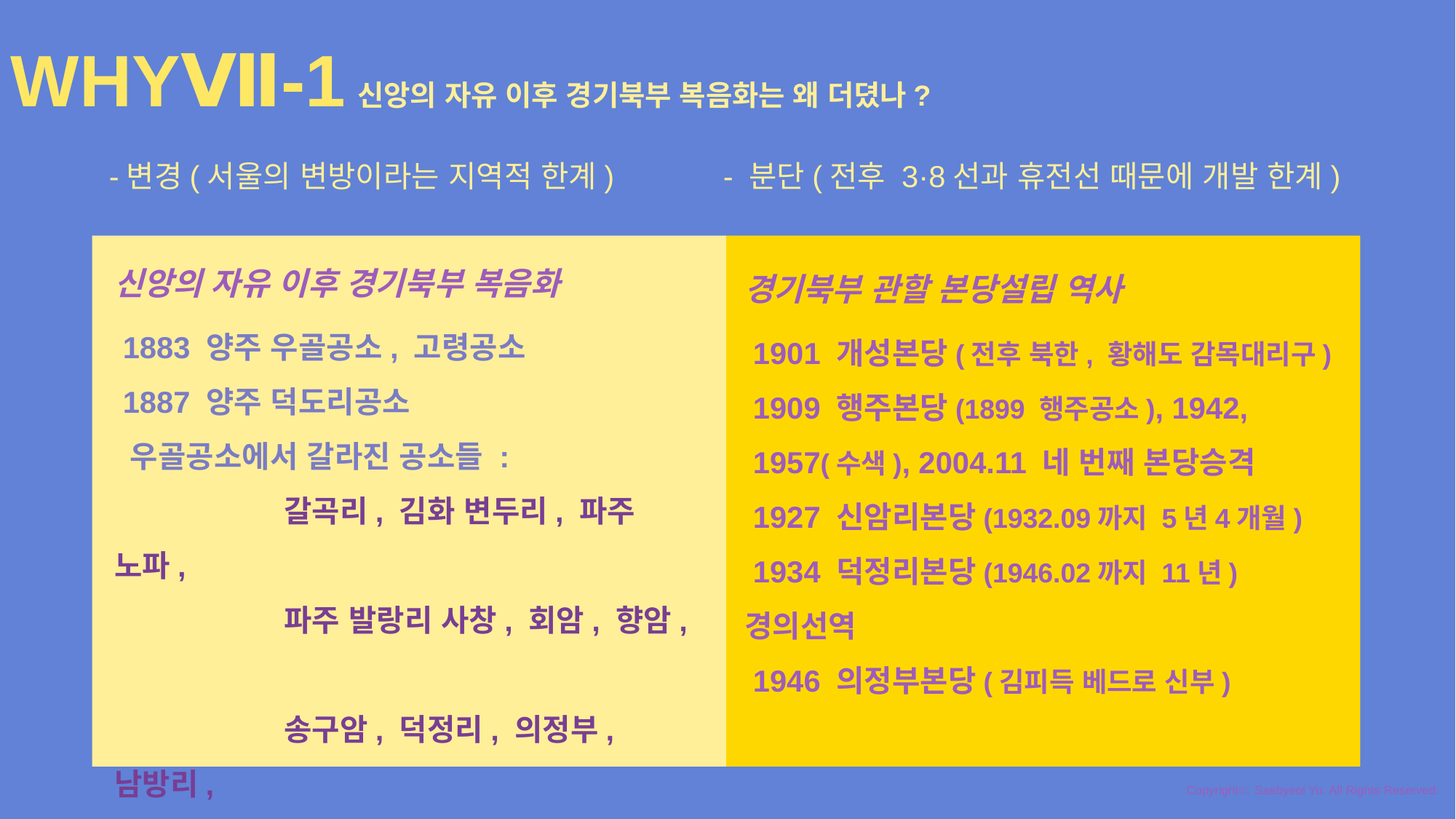

WHYⅦ-1
신앙의 자유 이후 경기북부 복음화는 왜 더뎠나?
-변경(서울의 변방이라는 지역적 한계)             - 분단(전후 3·8선과 휴전선 때문에 개발 한계)

신앙의 자유 이후 경기북부 복음화

 1883 양주 우골공소, 고령공소
 1887 양주 덕도리공소
 우골공소에서 갈라진 공소들 :
                   갈곡리, 김화 변두리, 파주 노파,
                   파주 발랑리 사창, 회암, 향암,
                   송구암, 덕정리, 의정부, 남방리,
                   자일리공소
                  (양주에서만 7개 공소 설립·폐쇄 반복)

경기북부 관할 본당설립 역사

 1901 개성본당(전후 북한, 황해도 감목대리구)
 1909 행주본당(1899 행주공소), 1942,
 1957(수색), 2004.11 네 번째 본당승격
 1927 신암리본당(1932.09까지 5년4개월)
 1934 덕정리본당(1946.02까지 11년) 경의선역
 1946 의정부본당(김피득 베드로 신부)

Copyrightⓒ. Saebyeol Yu. All Rights Reserved.